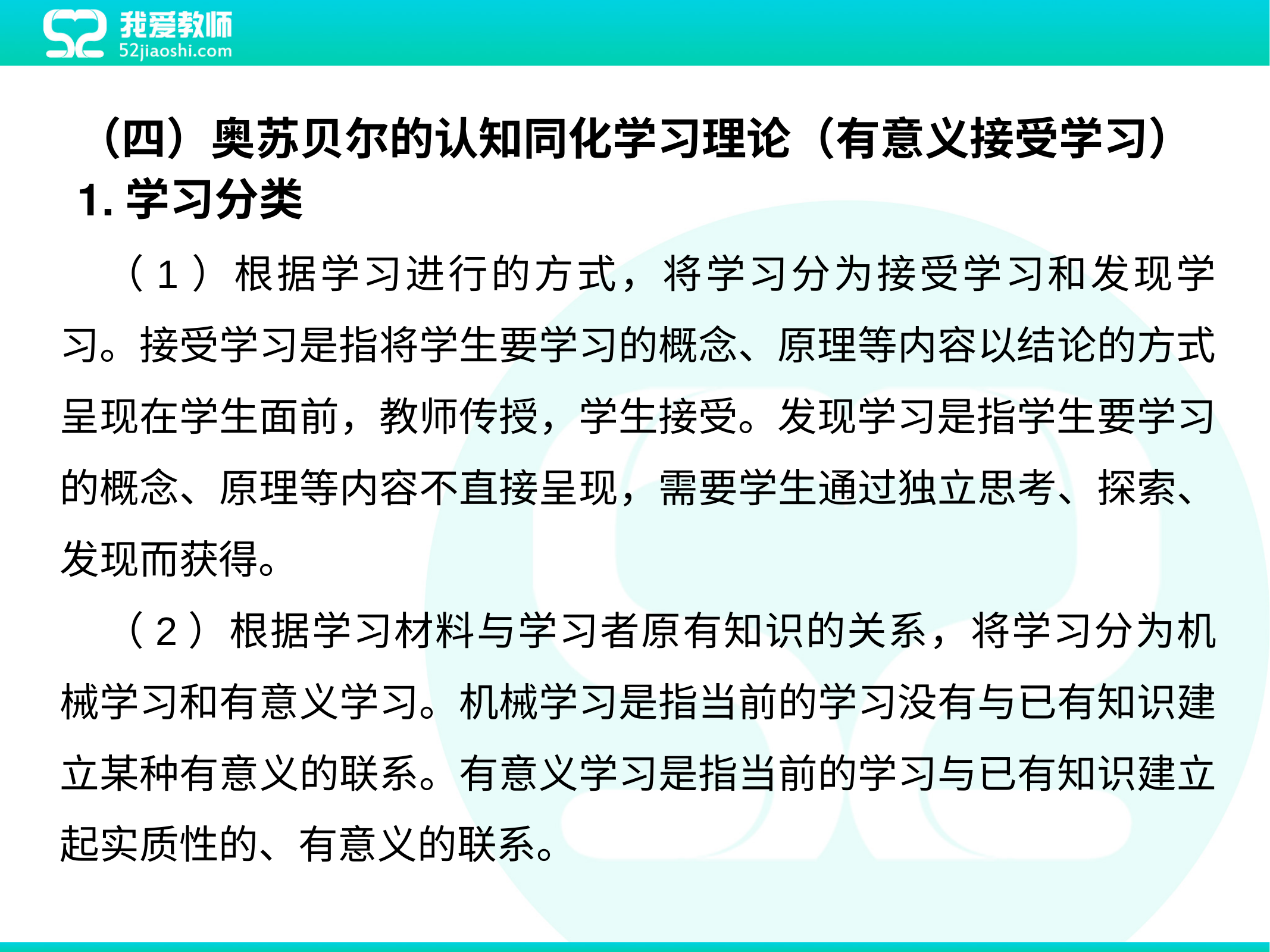

（四）奥苏贝尔的认知同化学习理论（有意义接受学习）
1.学习分类
（1）根据学习进行的方式，将学习分为接受学习和发现学习。接受学习是指将学生要学习的概念、原理等内容以结论的方式呈现在学生面前，教师传授，学生接受。发现学习是指学生要学习的概念、原理等内容不直接呈现，需要学生通过独立思考、探索、发现而获得。
（2）根据学习材料与学习者原有知识的关系，将学习分为机械学习和有意义学习。机械学习是指当前的学习没有与已有知识建立某种有意义的联系。有意义学习是指当前的学习与已有知识建立起实质性的、有意义的联系。